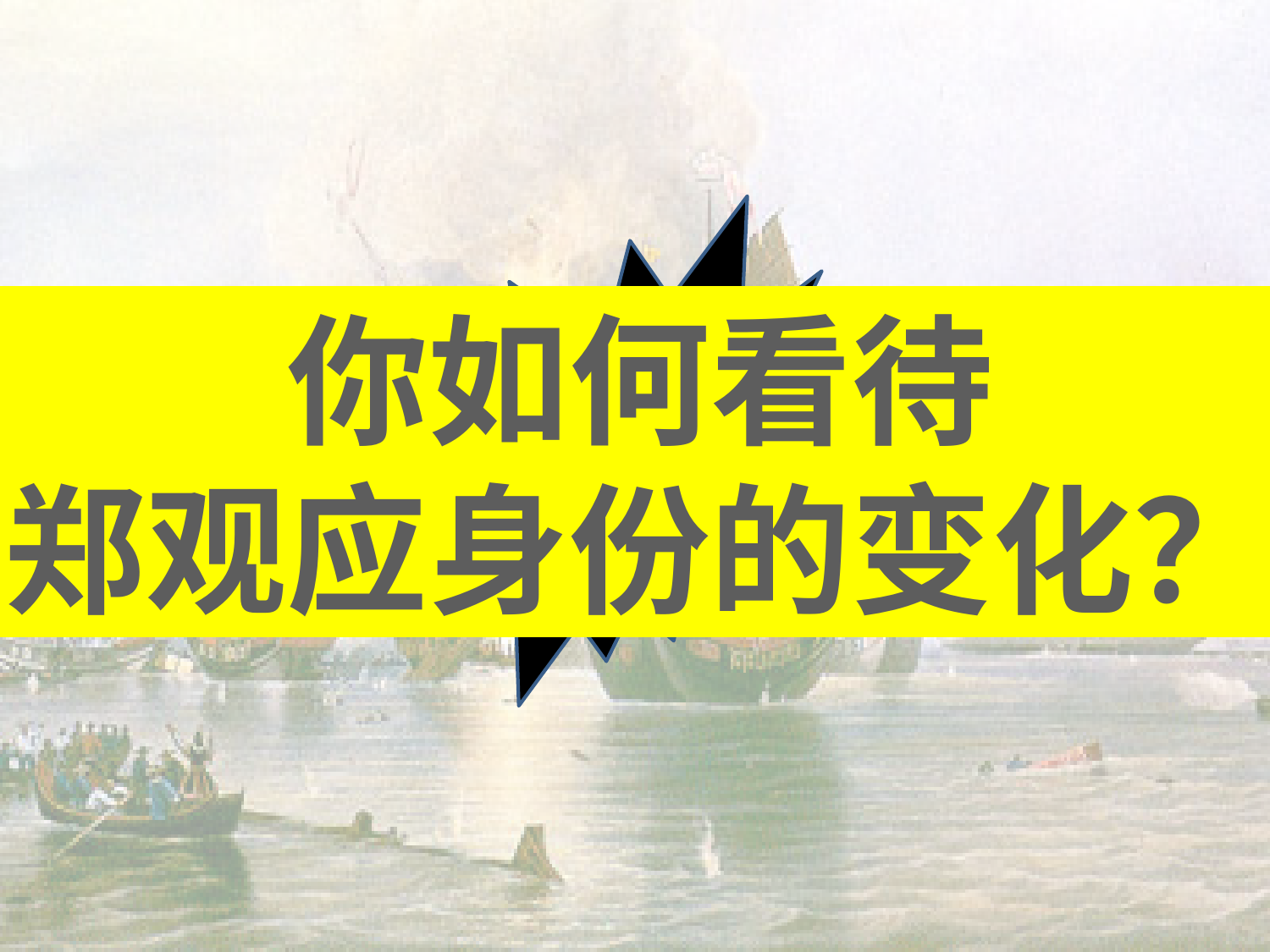

冲击
你如何看待
郑观应身份的变化？
工业
文明
农业
文明